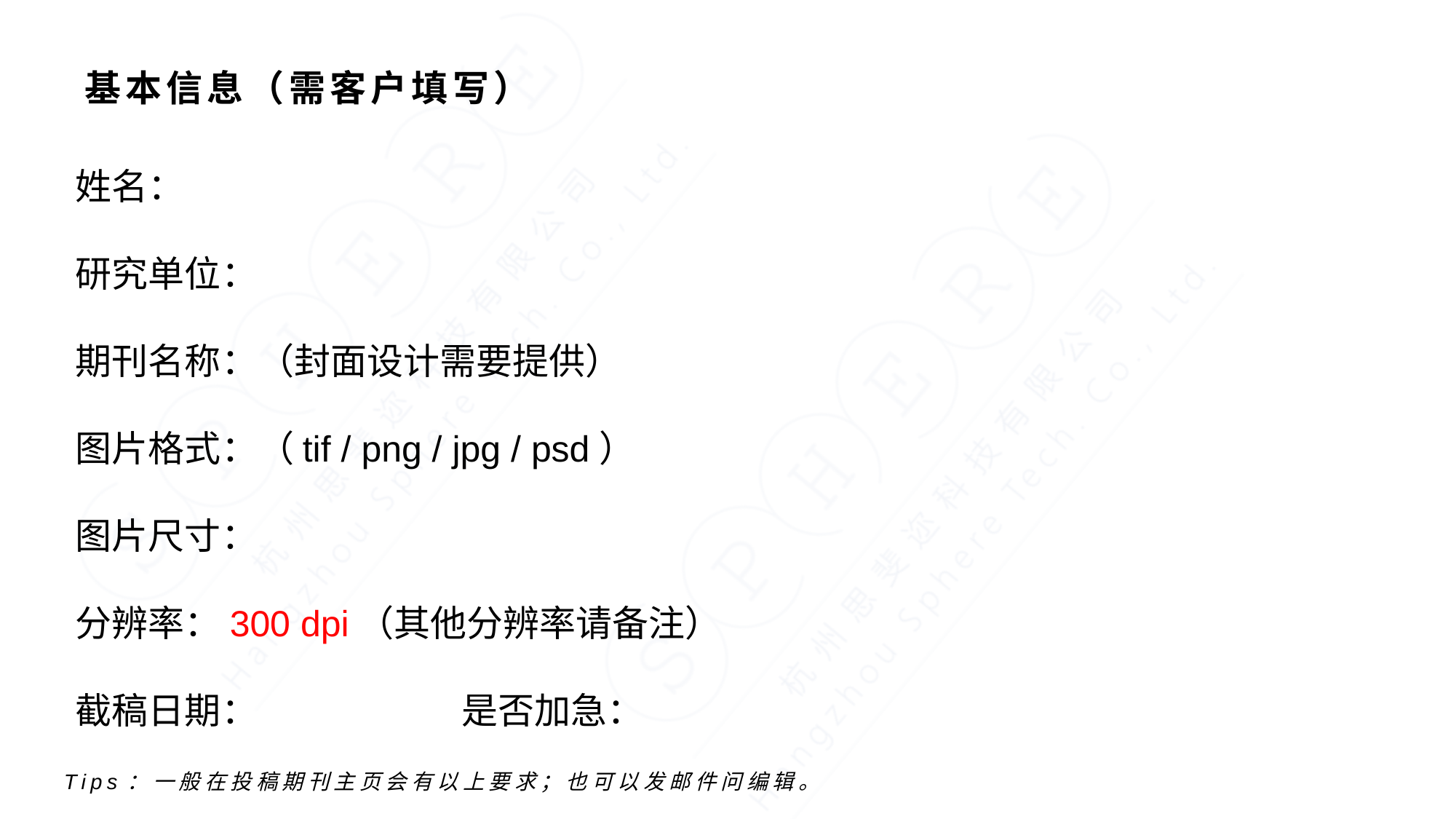

基本信息（需客户填写）
姓名：
研究单位：
期刊名称：（封面设计需要提供）
图片格式：（tif / png / jpg / psd）
图片尺寸：
分辨率：300 dpi（其他分辨率请备注）
截稿日期：                         是否加急：
Tips：一般在投稿期刊主页会有以上要求；也可以发邮件问编辑。